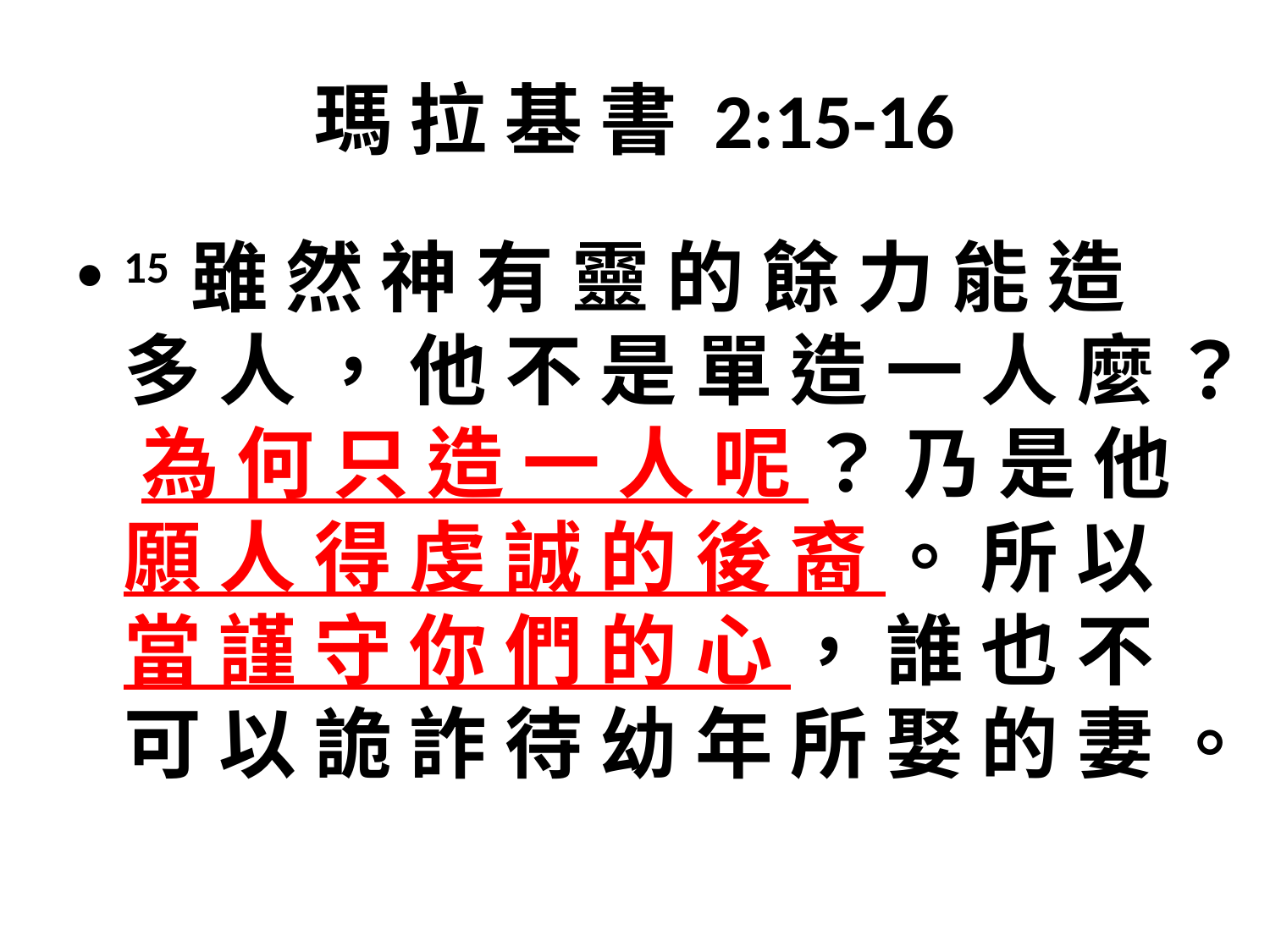

# 瑪 拉 基 書 2:15-16
15 雖 然 神 有 靈 的 餘 力 能 造 多 人 ， 他 不 是 單 造 一 人 麼 ？ 為 何 只 造 一 人 呢 ？ 乃 是 他 願 人 得 虔 誠 的 後 裔 。 所 以 當 謹 守 你 們 的 心 ， 誰 也 不 可 以 詭 詐 待 幼 年 所 娶 的 妻 。